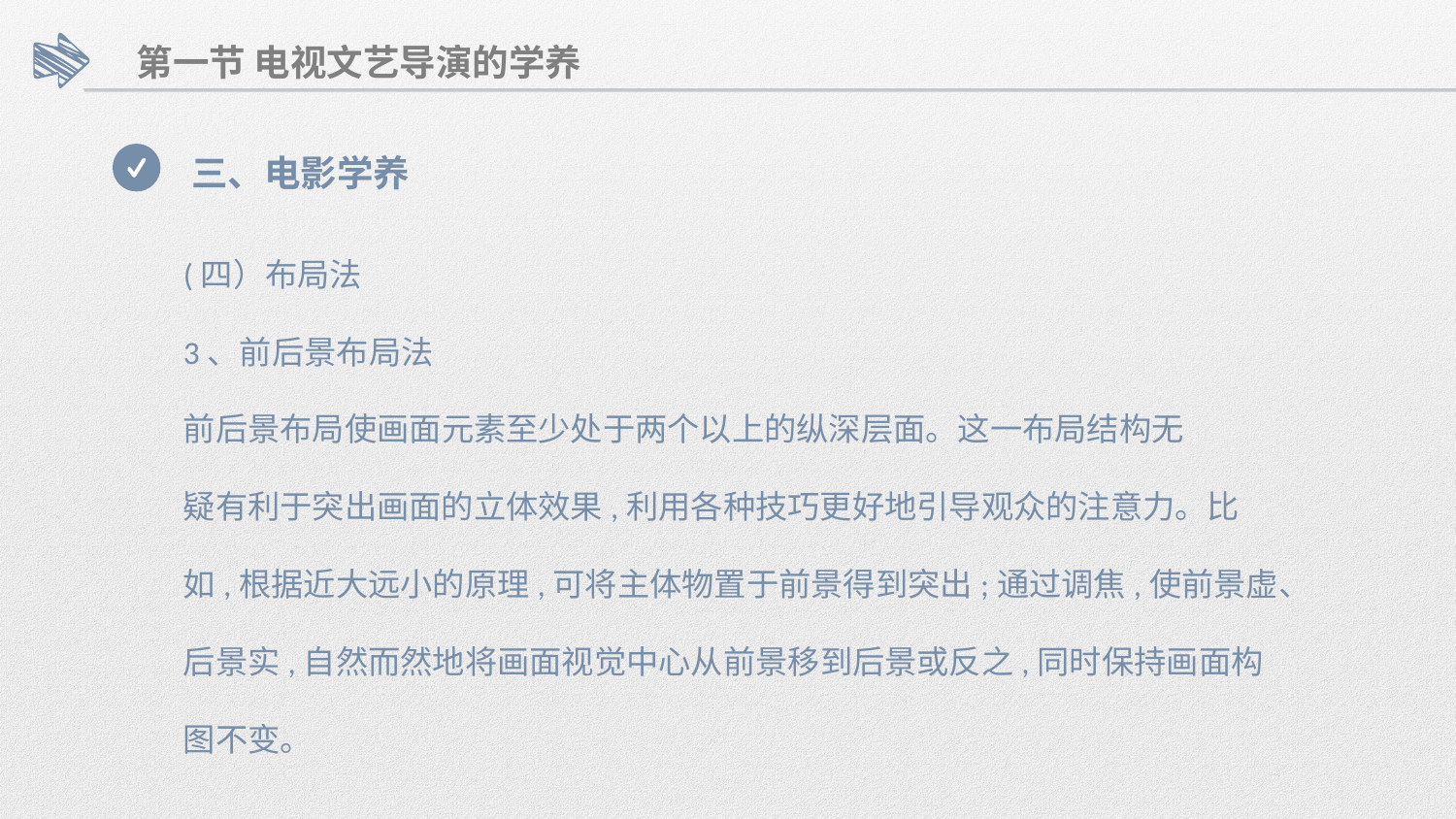

第一节 电视文艺导演的学养
三、电影学养

(四）布局法
3、前后景布局法
前后景布局使画面元素至少处于两个以上的纵深层面。这一布局结构无
疑有利于突出画面的立体效果,利用各种技巧更好地引导观众的注意力。比
如,根据近大远小的原理,可将主体物置于前景得到突出;通过调焦,使前景虚、
后景实,自然而然地将画面视觉中心从前景移到后景或反之,同时保持画面构
图不变。